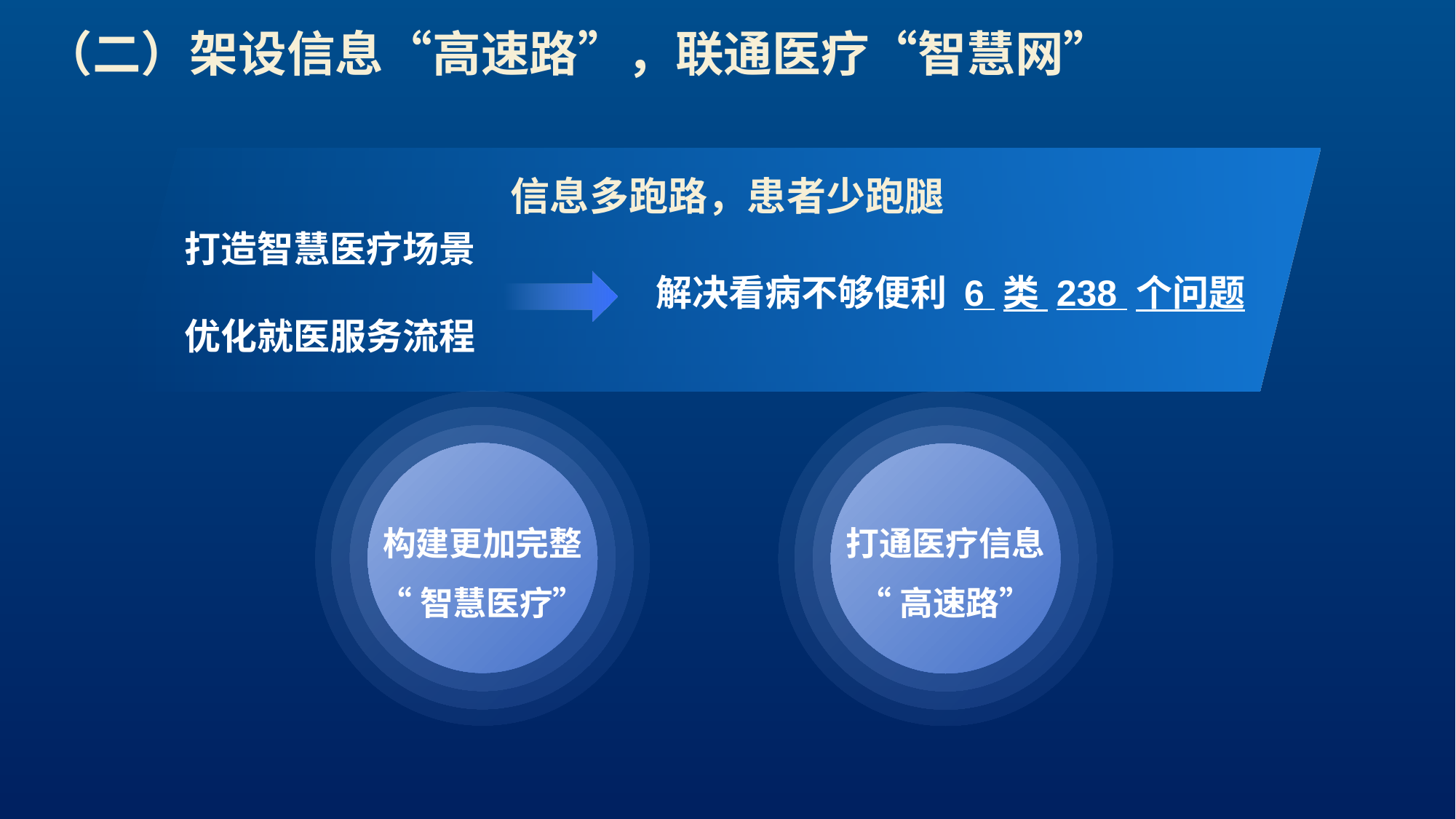

（二）架设信息“高速路”，联通医疗“智慧网”

信息多跑路，患者少跑腿
打造智慧医疗场景

优化就医服务流程
解决看病不够便利 6 类 238 个问题

构建更加完整
“智慧医疗”
打通医疗信息
“高速路”